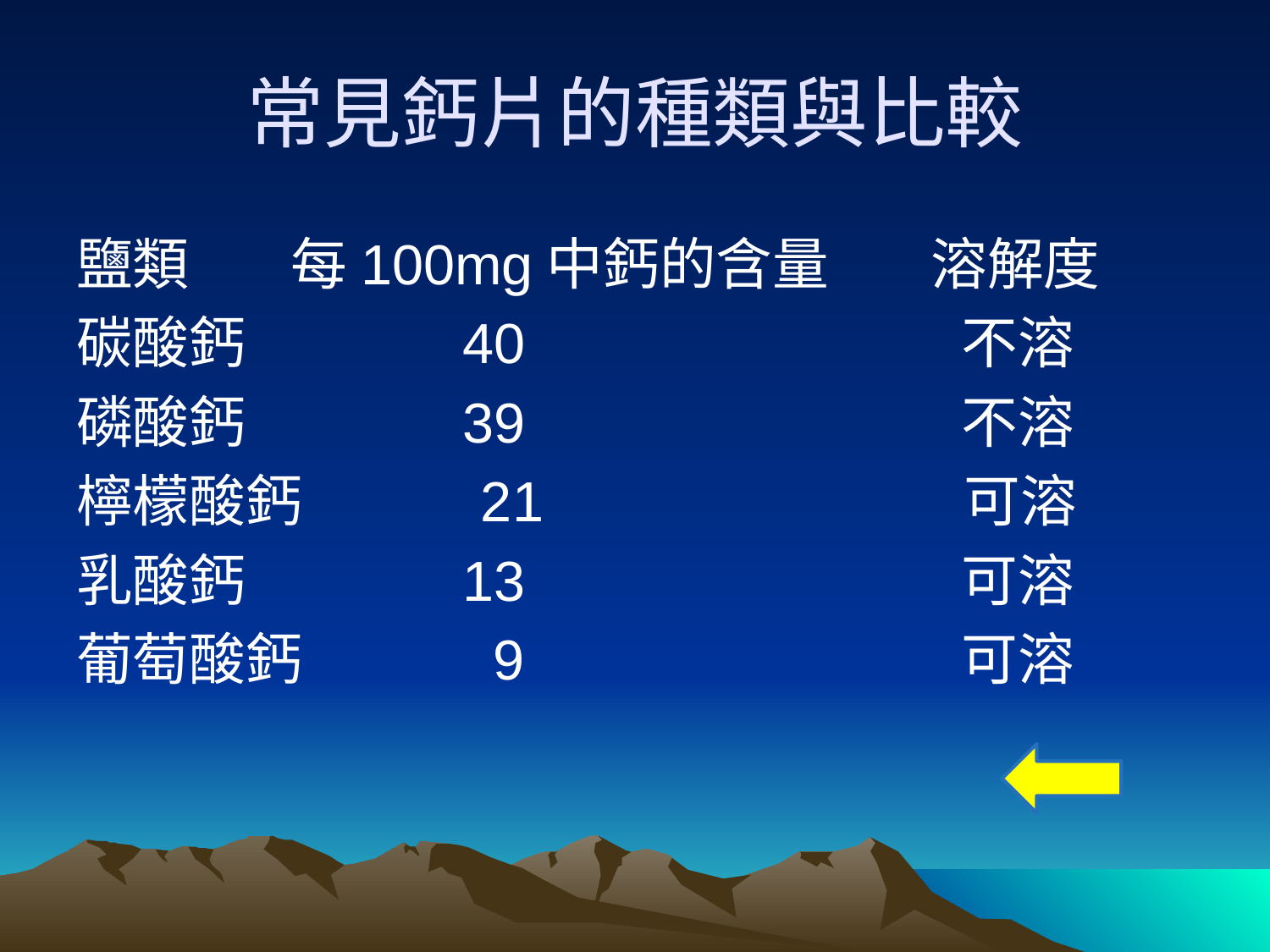

# 常見鈣片的種類與比較
鹽類        每100mg中鈣的含量        溶解度
碳酸鈣                40                           不溶
磷酸鈣                39                           不溶
檸檬酸鈣             21                          可溶
乳酸鈣                13                           可溶
葡萄酸鈣              9                           可溶